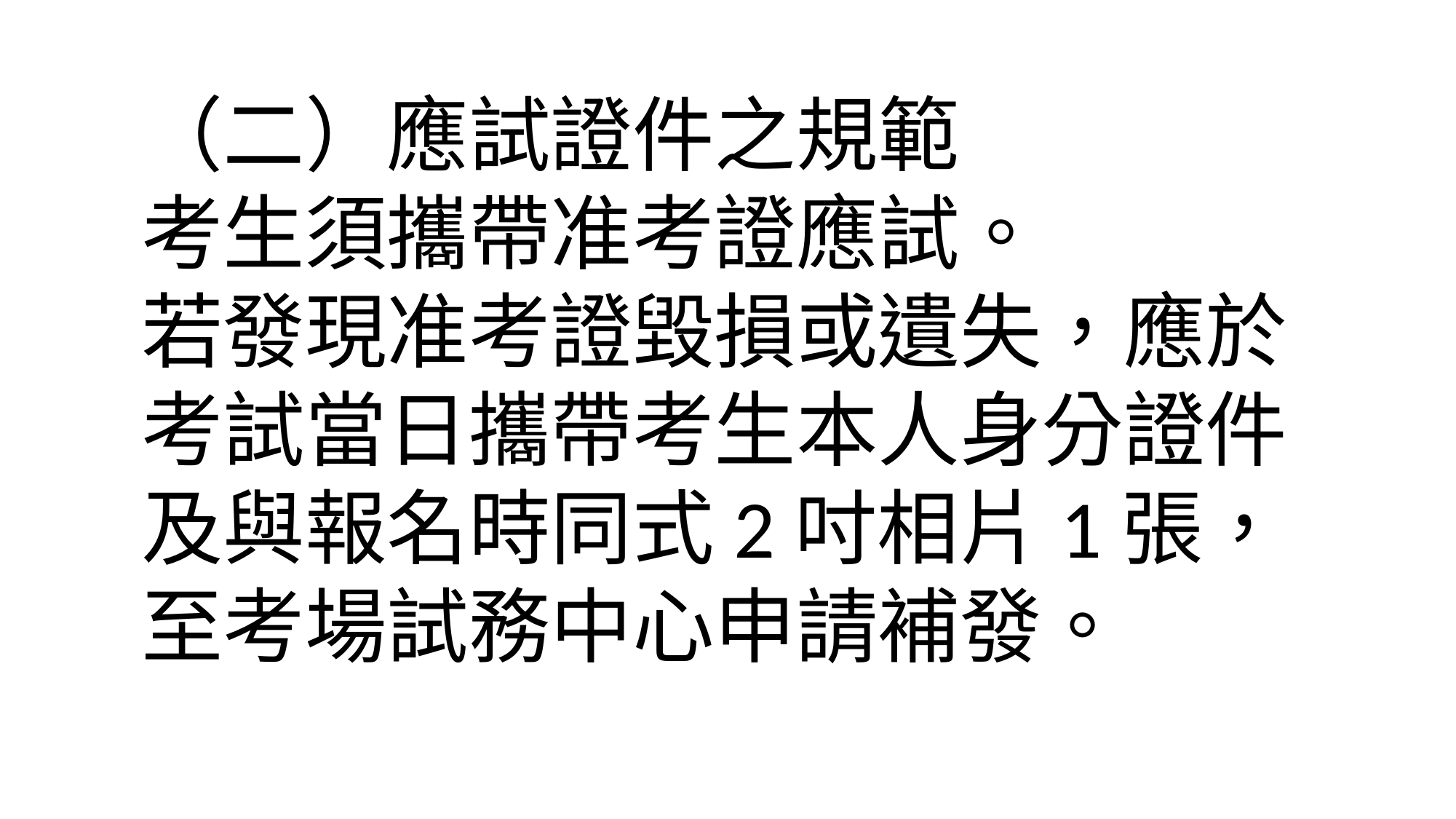

（二）應試證件之規範
考生須攜帶准考證應試。
若發現准考證毀損或遺失，應於考試當日攜帶考生本人身分證件及與報名時同式2吋相片1張，至考場試務中心申請補發。